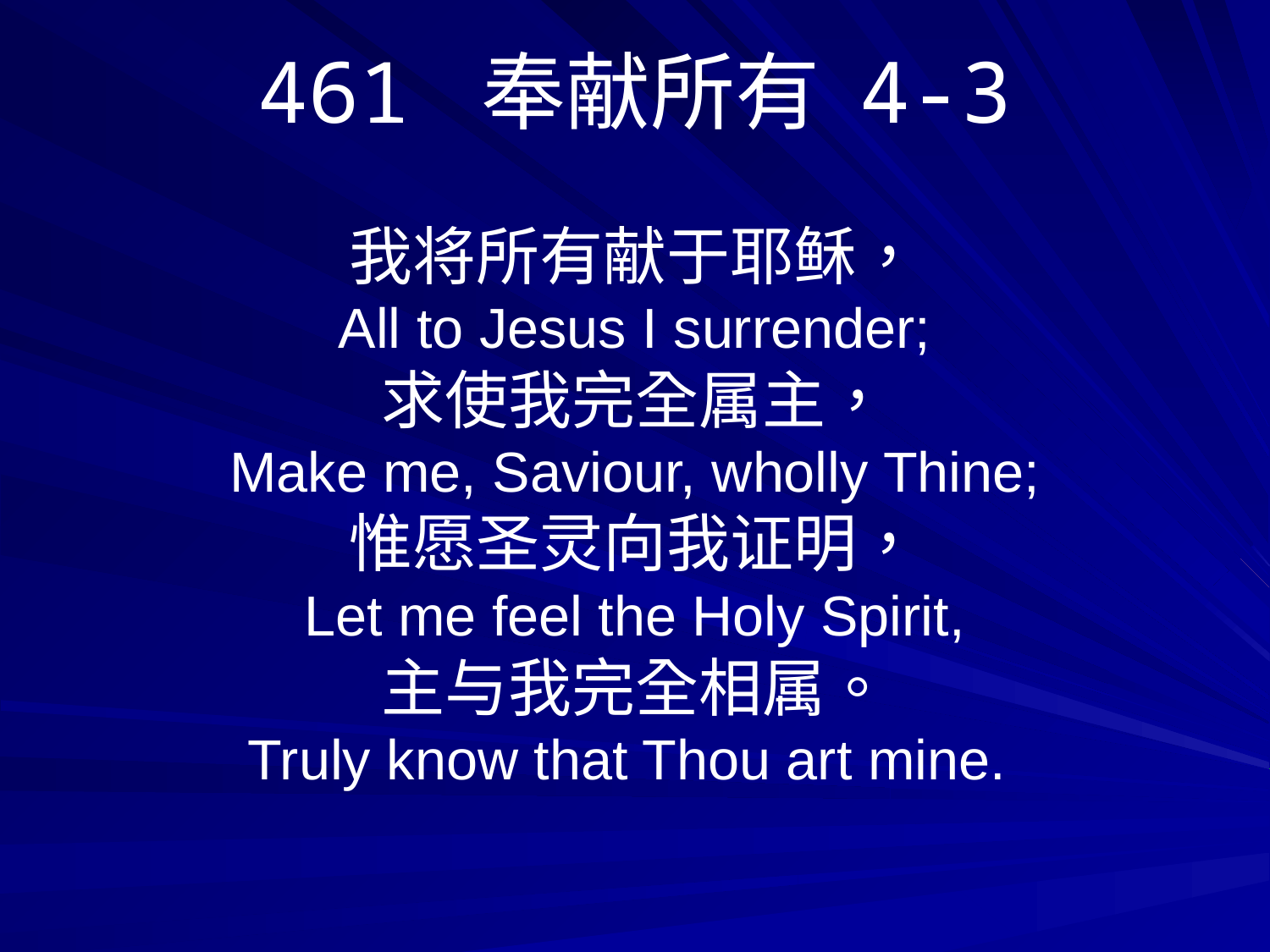

461 奉献所有 4-3

我将所有献于耶稣，
All to Jesus I surrender;
求使我完全属主，
Make me, Saviour, wholly Thine;
惟愿圣灵向我证明，
Let me feel the Holy Spirit,
主与我完全相属。
Truly know that Thou art mine.